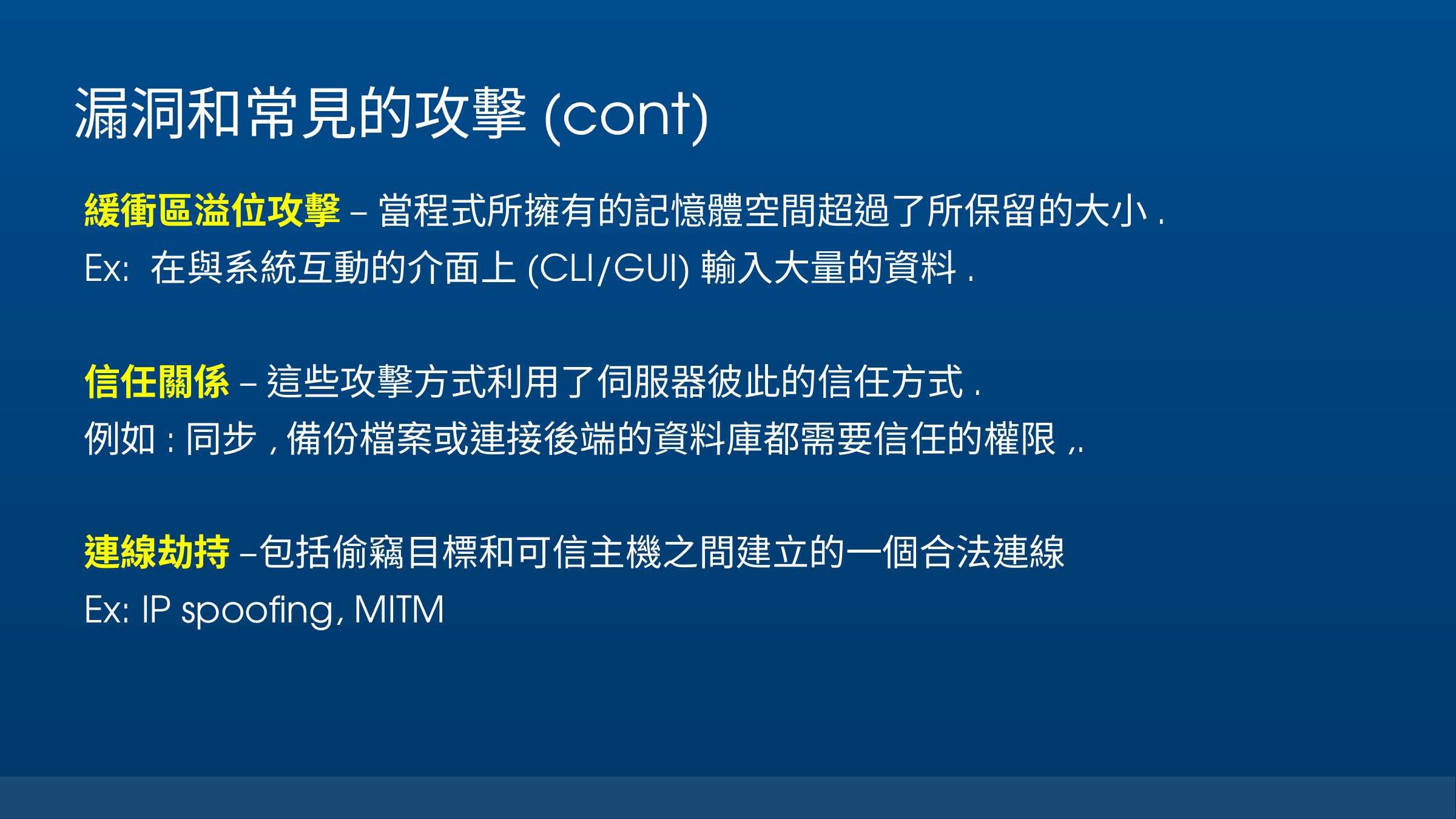

# 漏洞和常見的攻擊(cont)
緩衝區溢位攻擊 – 當程式所擁有的記憶體空間超過了所保留的大小.
Ex: 在與系統互動的介面上(CLI/GUI)輸入大量的資料.

信任關係 – 這些攻擊方式利用了伺服器彼此的信任方式.
例如:同步,備份檔案或連接後端的資料庫都需要信任的權限,.

連線劫持 –包括偷竊目標和可信主機之間建立的一個合法連線
Ex: IP spoofing, MITM